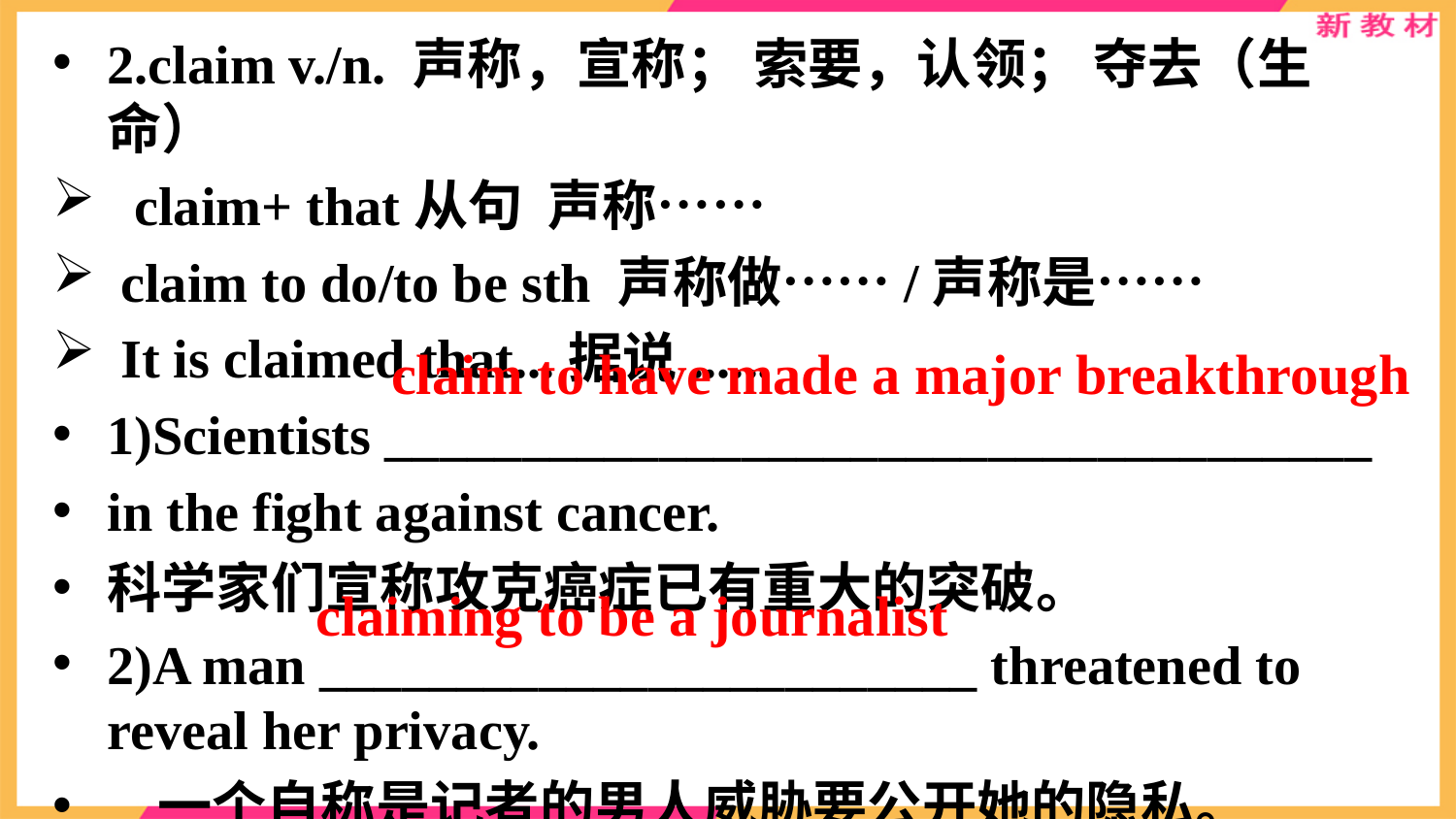

2.claim v./n. 声称，宣称； 索要，认领； 夺去（生命）
  claim+ that从句  声称……
 claim to do/to be sth 声称做……/声称是……
 It is claimed that...据说......
1)Scientists ____________________________________
in the fight against cancer.
科学家们宣称攻克癌症已有重大的突破。
2)A man ________________________ threatened to reveal her privacy.
   一个自称是记者的男人威胁要公开她的隐私。

 claim to have made a major breakthrough
  claiming to be a journalist